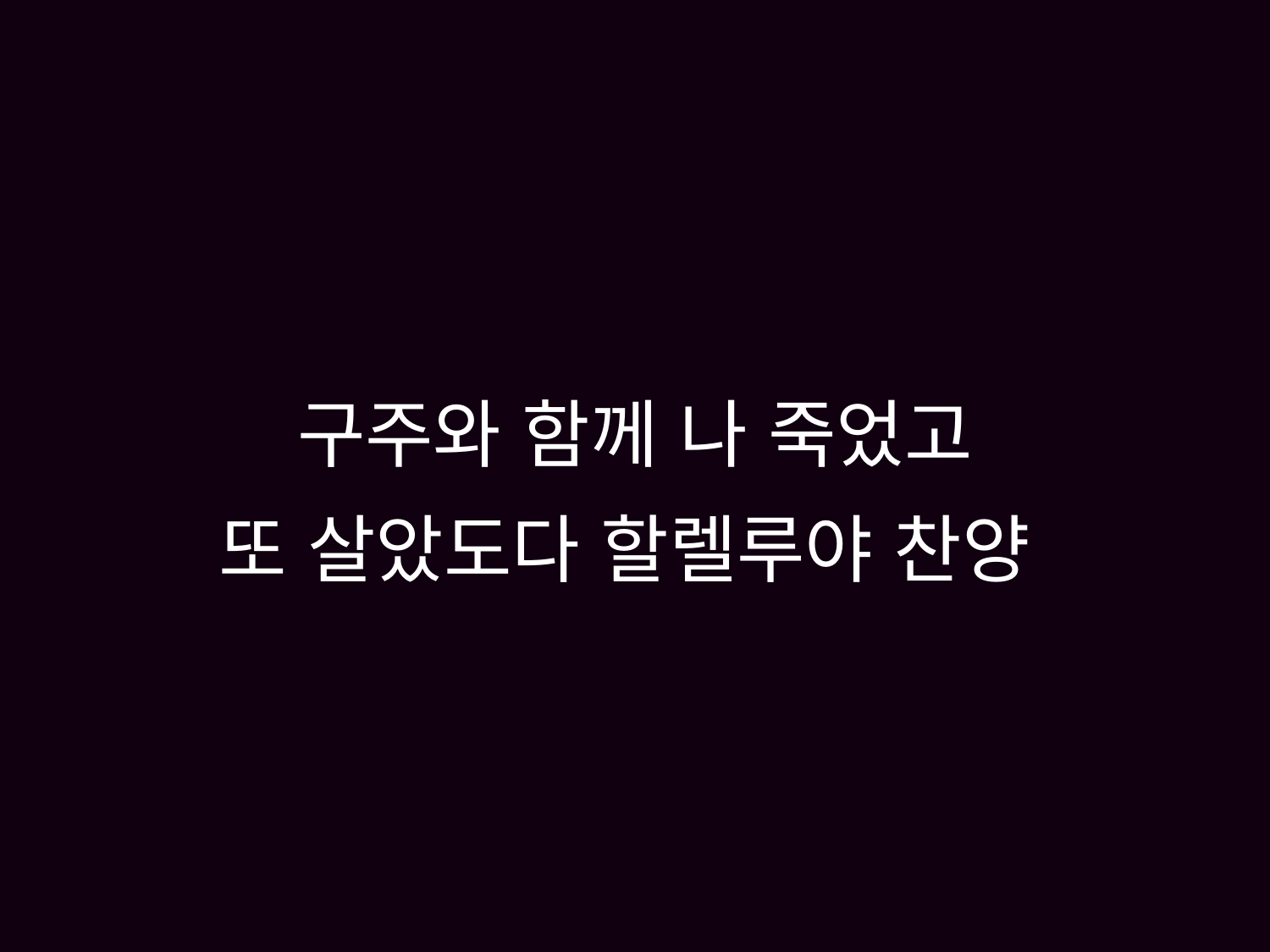

# 구주와 함께 나 죽었고 또 살았도다 할렐루야 찬양